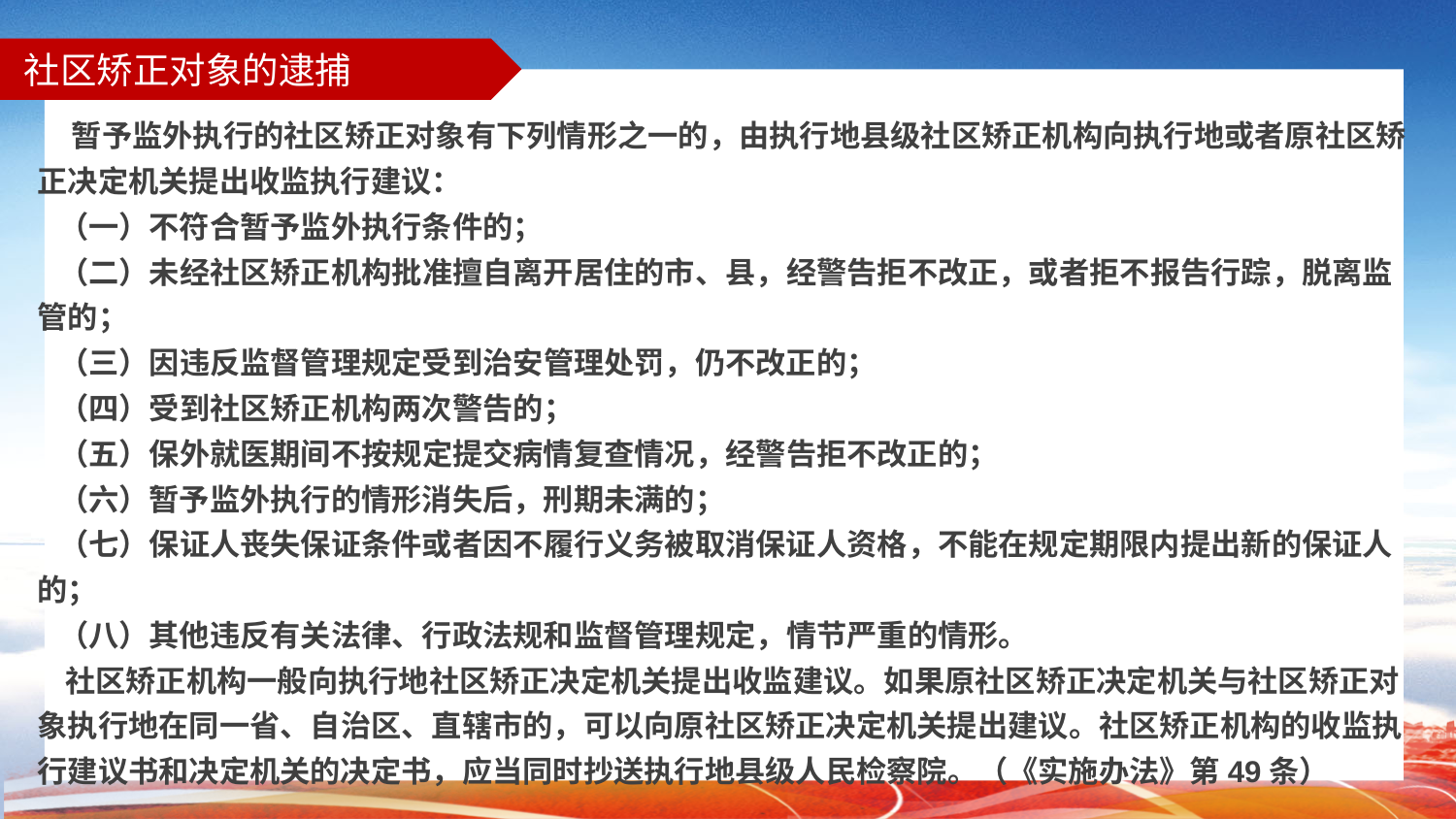

# 社区矫正对象的逮捕
    暂予监外执行的社区矫正对象有下列情形之一的，由执行地县级社区矫正机构向执行地或者原社区矫正决定机关提出收监执行建议：
  （一）不符合暂予监外执行条件的；
  （二）未经社区矫正机构批准擅自离开居住的市、县，经警告拒不改正，或者拒不报告行踪，脱离监管的；
  （三）因违反监督管理规定受到治安管理处罚，仍不改正的；
  （四）受到社区矫正机构两次警告的；
  （五）保外就医期间不按规定提交病情复查情况，经警告拒不改正的；
  （六）暂予监外执行的情形消失后，刑期未满的；
  （七）保证人丧失保证条件或者因不履行义务被取消保证人资格，不能在规定期限内提出新的保证人的；
  （八）其他违反有关法律、行政法规和监督管理规定，情节严重的情形。
   社区矫正机构一般向执行地社区矫正决定机关提出收监建议。如果原社区矫正决定机关与社区矫正对象执行地在同一省、自治区、直辖市的，可以向原社区矫正决定机关提出建议。社区矫正机构的收监执行建议书和决定机关的决定书，应当同时抄送执行地县级人民检察院。（《实施办法》第49条）